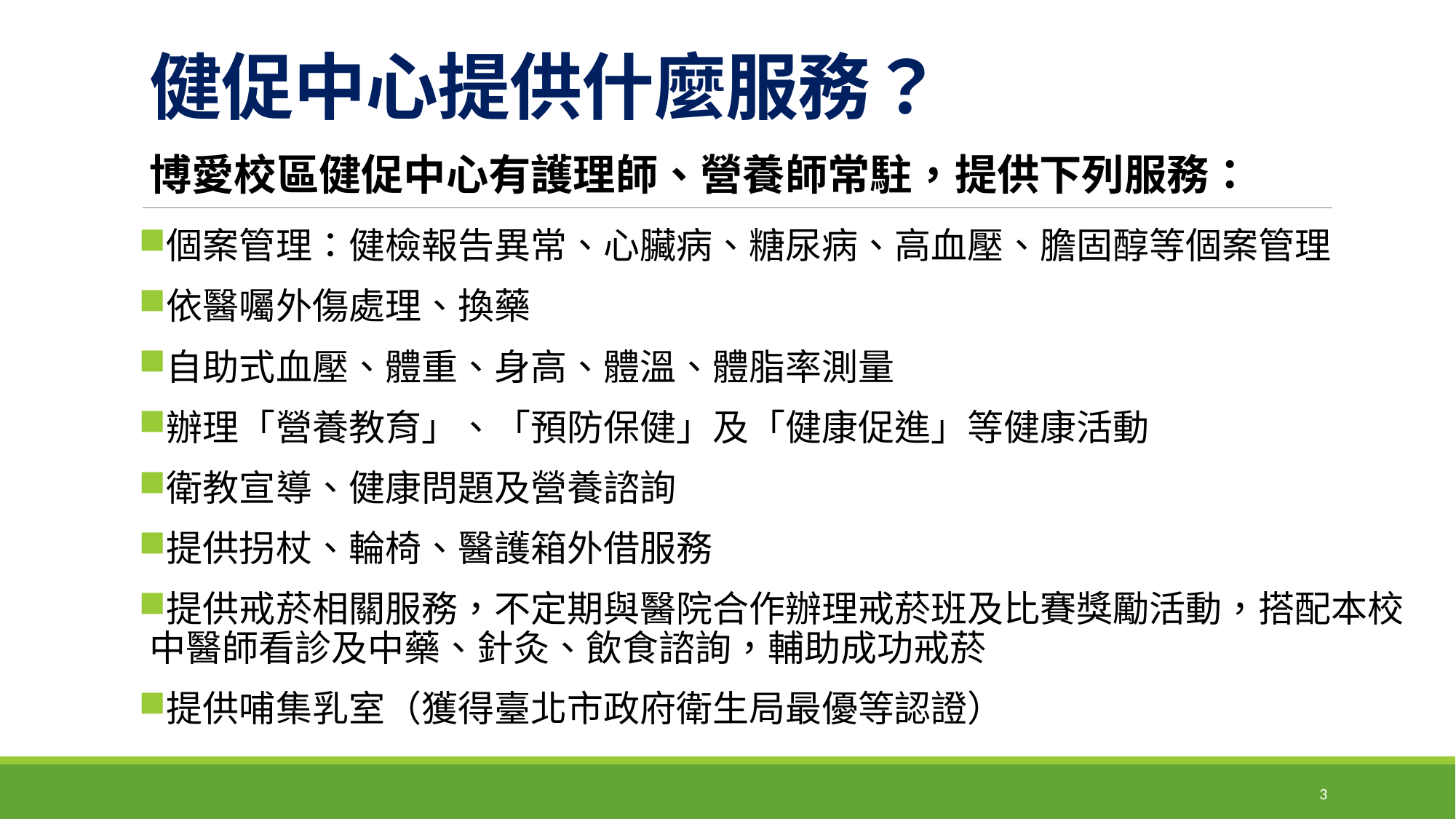

# 健促中心提供什麼服務？
博愛校區健促中心有護理師、營養師常駐，提供下列服務：
個案管理：健檢報告異常、心臟病、糖尿病、高血壓、膽固醇等個案管理
依醫囑外傷處理、換藥
自助式血壓、體重、身高、體溫、體脂率測量
辦理「營養教育」、「預防保健」及「健康促進」等健康活動
衛教宣導、健康問題及營養諮詢
提供拐杖、輪椅、醫護箱外借服務
提供戒菸相關服務，不定期與醫院合作辦理戒菸班及比賽獎勵活動，搭配本校中醫師看診及中藥、針灸、飲食諮詢，輔助成功戒菸
提供哺集乳室（獲得臺北市政府衛生局最優等認證）
3